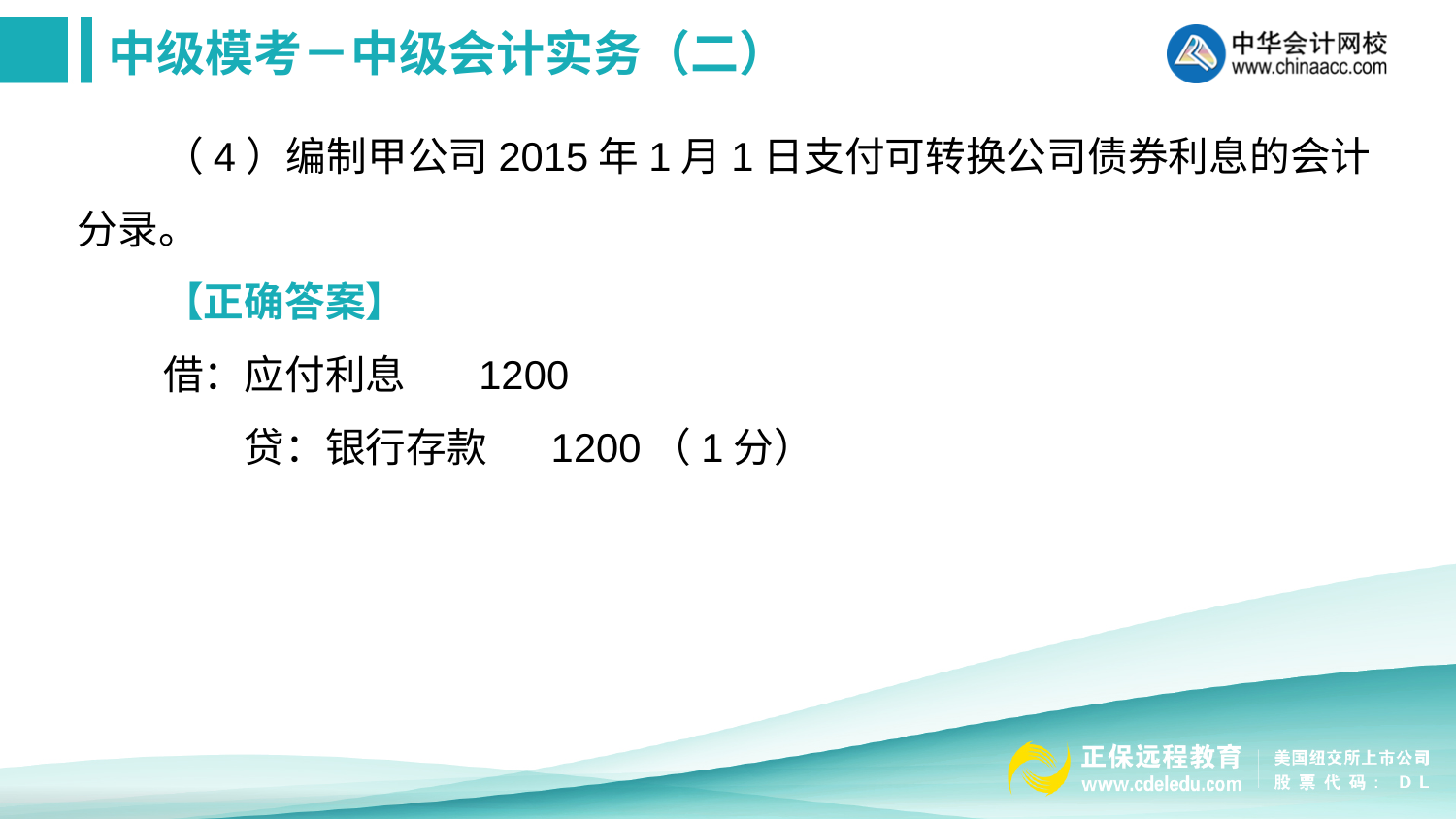

（4）编制甲公司2015年1月1日支付可转换公司债券利息的会计
分录。
【正确答案】
借：应付利息       1200
　　贷：银行存款      1200（1分）